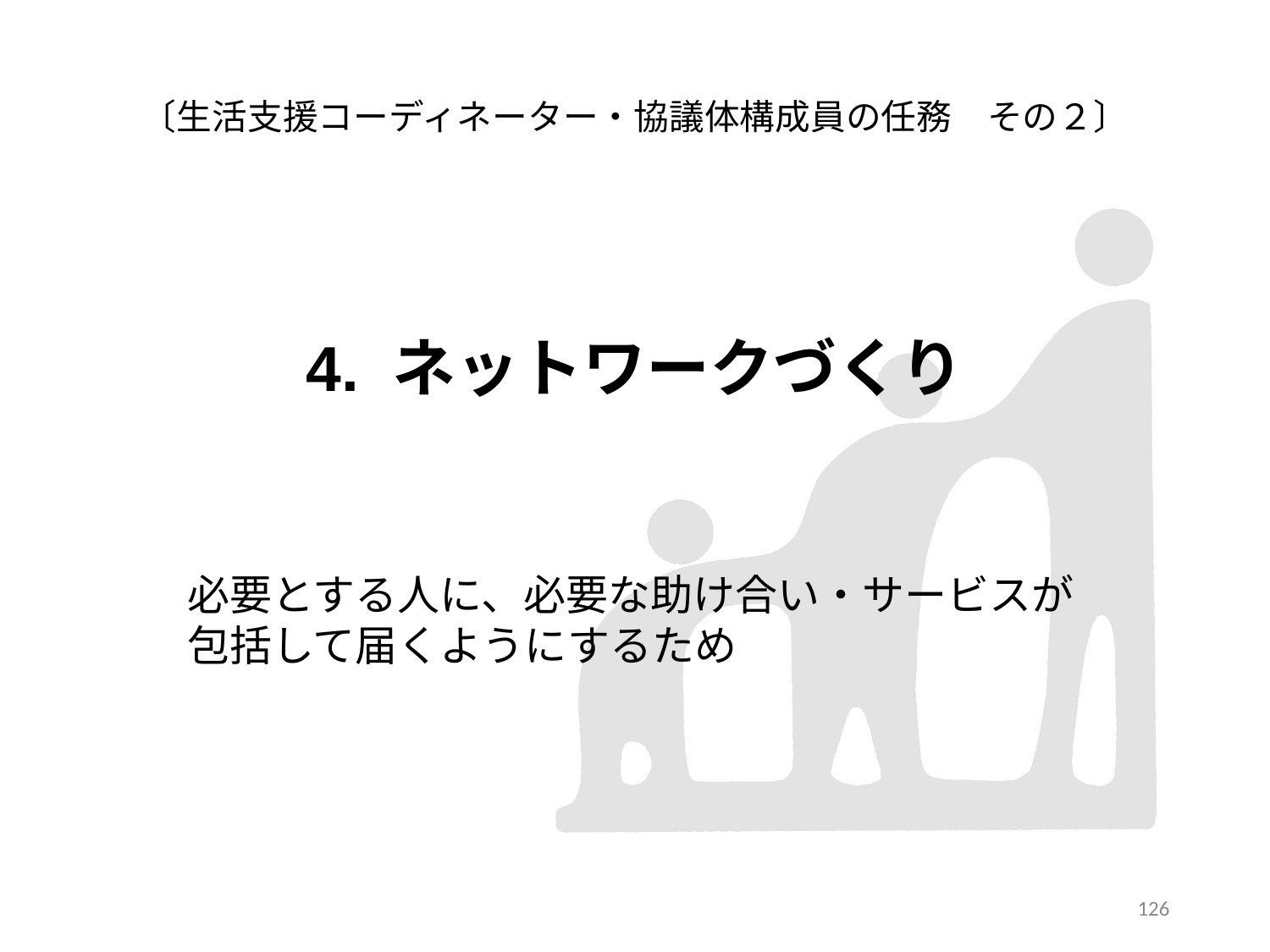

〔生活支援コーディネーター・協議体構成員の任務　その２〕
# 4. ネットワークづくり
必要とする人に、必要な助け合い・サービスが包括して届くようにするため
126